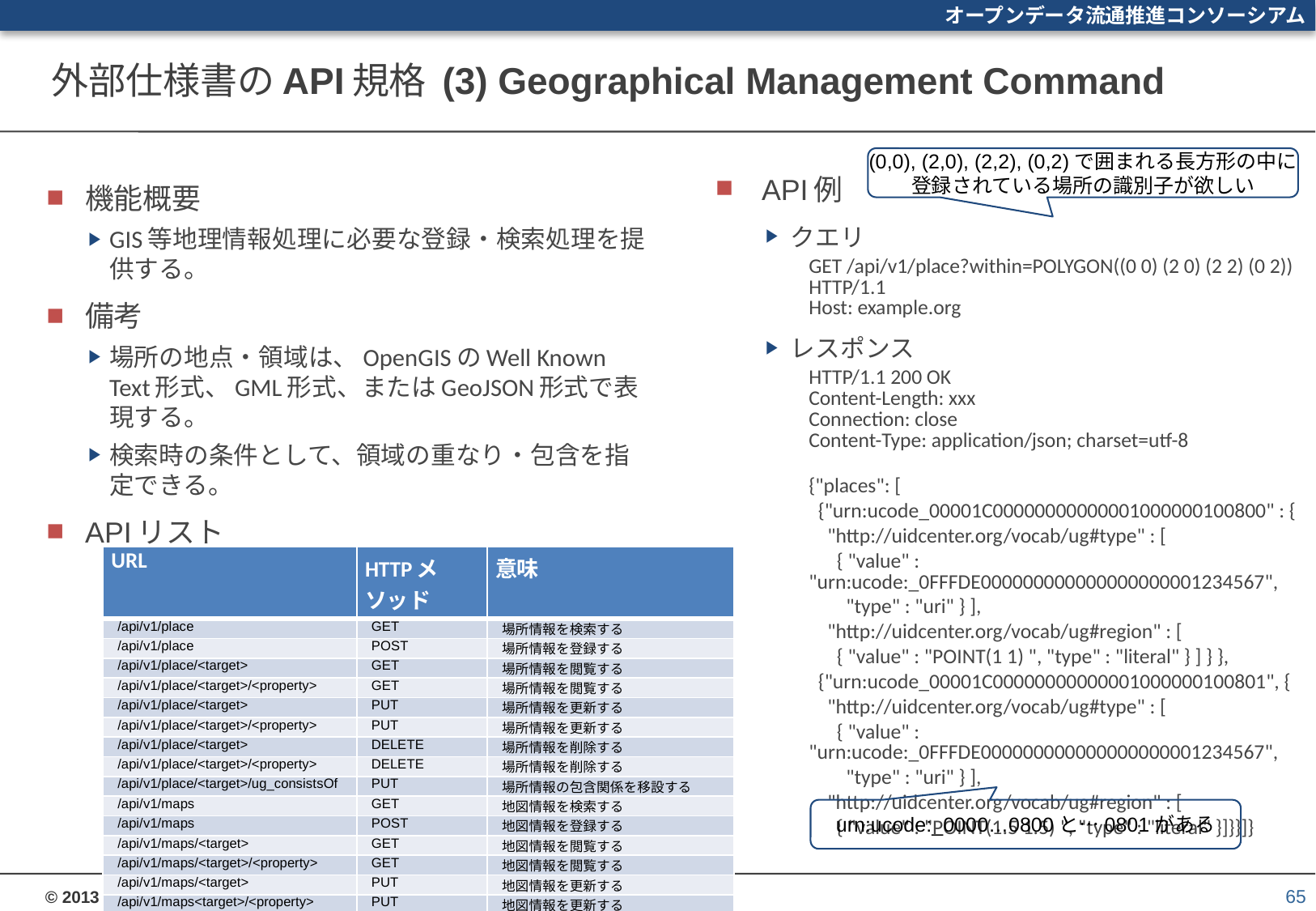

# 外部仕様書のAPI規格 (3) Geographical Management Command
(0,0), (2,0), (2,2), (0,2)で囲まれる長方形の中に
登録されている場所の識別子が欲しい
API例
クエリ
GET /api/v1/place?within=POLYGON((0 0) (2 0) (2 2) (0 2)) HTTP/1.1
Host: example.org
レスポンス
HTTP/1.1 200 OK
Content-Length: xxx
Connection: close
Content-Type: application/json; charset=utf-8
{"places": [
  {"urn:ucode_00001C00000000000001000000100800" : {
    "http://uidcenter.org/vocab/ug#type" : [
      { "value" : "urn:ucode:_0FFFDE000000000000000000001234567",
        "type" : "uri" } ],
    "http://uidcenter.org/vocab/ug#region" : [
      { "value" : "POINT(1 1) ", "type" : "literal" } ] } },
  {"urn:ucode_00001C00000000000001000000100801", {
    "http://uidcenter.org/vocab/ug#type" : [
      { "value" : "urn:ucode:_0FFFDE000000000000000000001234567",
        "type" : "uri" } ],
    "http://uidcenter.org/vocab/ug#region" : [
      { "value" : "POINT(1.5 1.5) ", "type" : "literal" }]}}]}
機能概要
GIS等地理情報処理に必要な登録・検索処理を提供する。
備考
場所の地点・領域は、OpenGISのWell Known Text形式、GML形式、またはGeoJSON形式で表現する。
検索時の条件として、領域の重なり・包含を指定できる。
APIリスト

| URL | HTTPメソッド | 意味 |
| --- | --- | --- |
| /api/v1/place | GET | 場所情報を検索する |
| /api/v1/place | POST | 場所情報を登録する |
| /api/v1/place/<target> | GET | 場所情報を閲覧する |
| /api/v1/place/<target>/<property> | GET | 場所情報を閲覧する |
| /api/v1/place/<target> | PUT | 場所情報を更新する |
| /api/v1/place/<target>/<property> | PUT | 場所情報を更新する |
| /api/v1/place/<target> | DELETE | 場所情報を削除する |
| /api/v1/place/<target>/<property> | DELETE | 場所情報を削除する |
| /api/v1/place/<target>/ug\_consistsOf | PUT | 場所情報の包含関係を移設する |
| /api/v1/maps | GET | 地図情報を検索する |
| /api/v1/maps | POST | 地図情報を登録する |
| /api/v1/maps/<target> | GET | 地図情報を閲覧する |
| /api/v1/maps/<target>/<property> | GET | 地図情報を閲覧する |
| /api/v1/maps/<target> | PUT | 地図情報を更新する |
| /api/v1/maps<target>/<property> | PUT | 地図情報を更新する |
| /api/v1/maps/<target> | DELETE | 地図情報を削除する |
| /api/v1/maps/<target>/<property> | DELETE | 地図情報を削除する |
urn:ucode:_0000…0800と…0801がある
65